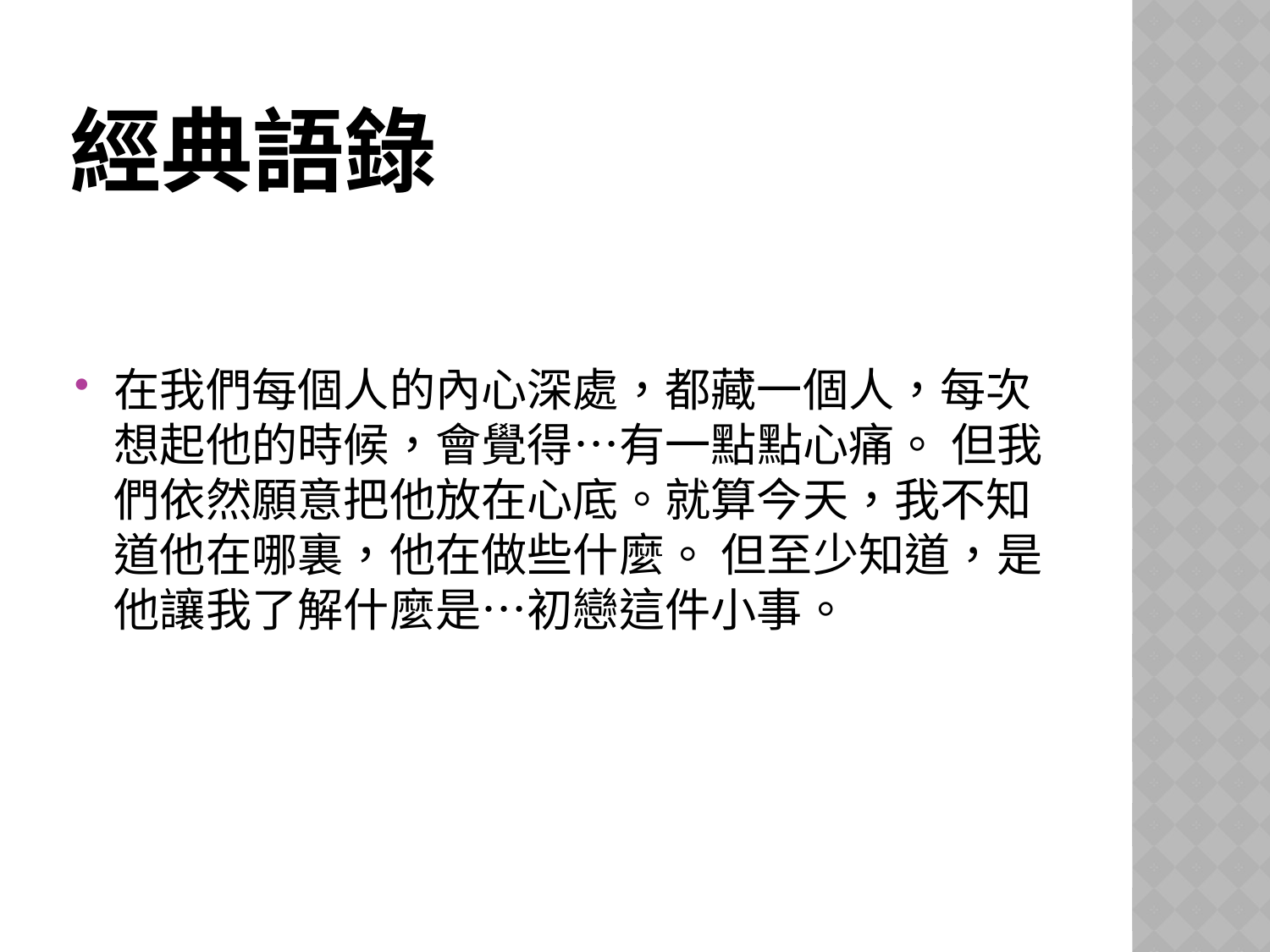

# 經典語錄

在我們每個人的內心深處，都藏一個人，每次想起他的時候，會覺得…有一點點心痛。 但我們依然願意把他放在心底。就算今天，我不知道他在哪裏，他在做些什麼。 但至少知道，是他讓我了解什麼是…初戀這件小事。